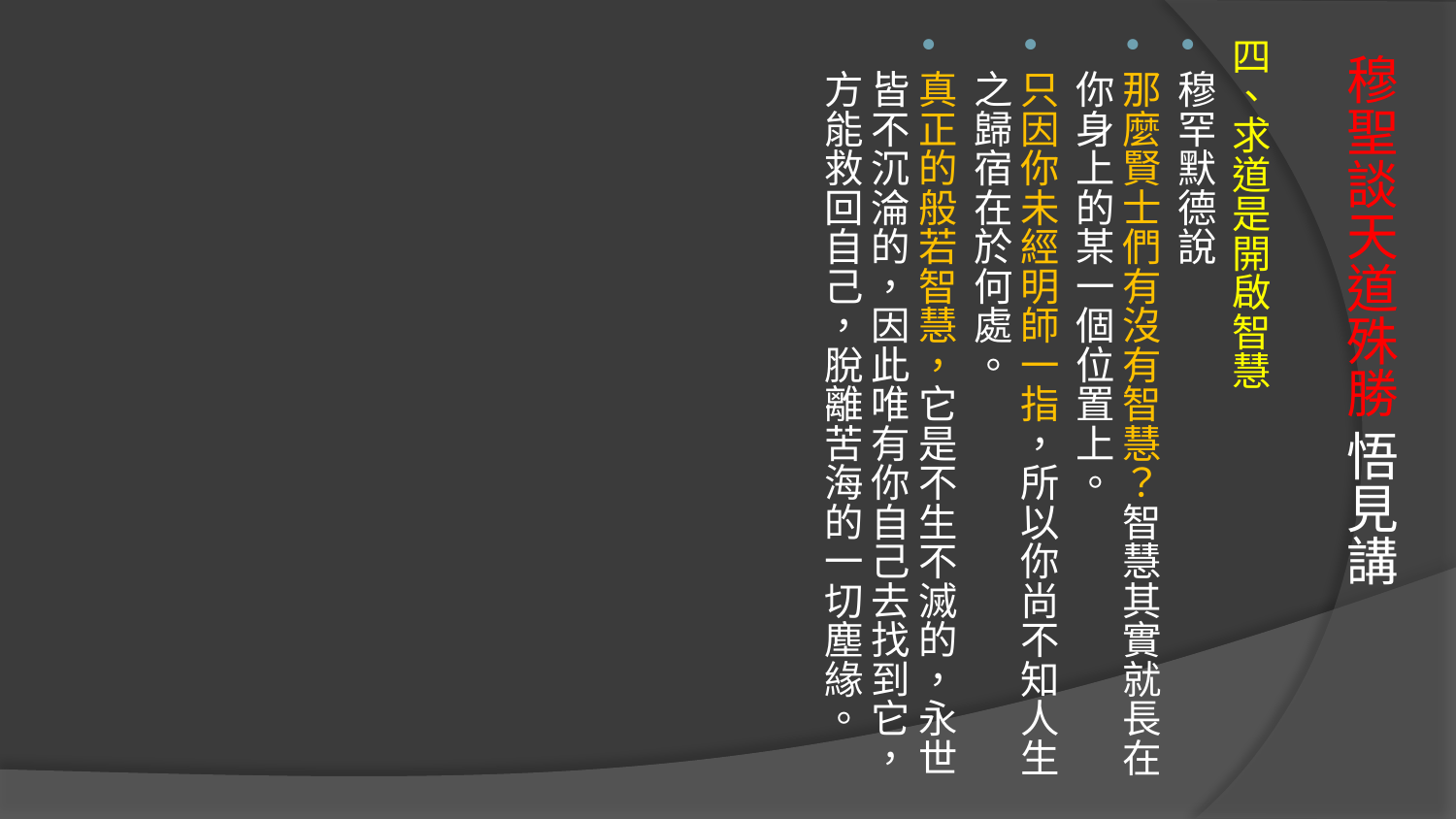

四、求道是開啟智慧
穆罕默德說
那麼賢士們有沒有智慧？智慧其實就長在你身上的某一個位置上。
只因你未經明師一指，所以你尚不知人生之歸宿在於何處。
真正的般若智慧，它是不生不滅的，永世皆不沉淪的，因此唯有你自己去找到它，方能救回自己，脫離苦海的一切塵緣。

# 穆聖談天道殊勝 悟見講